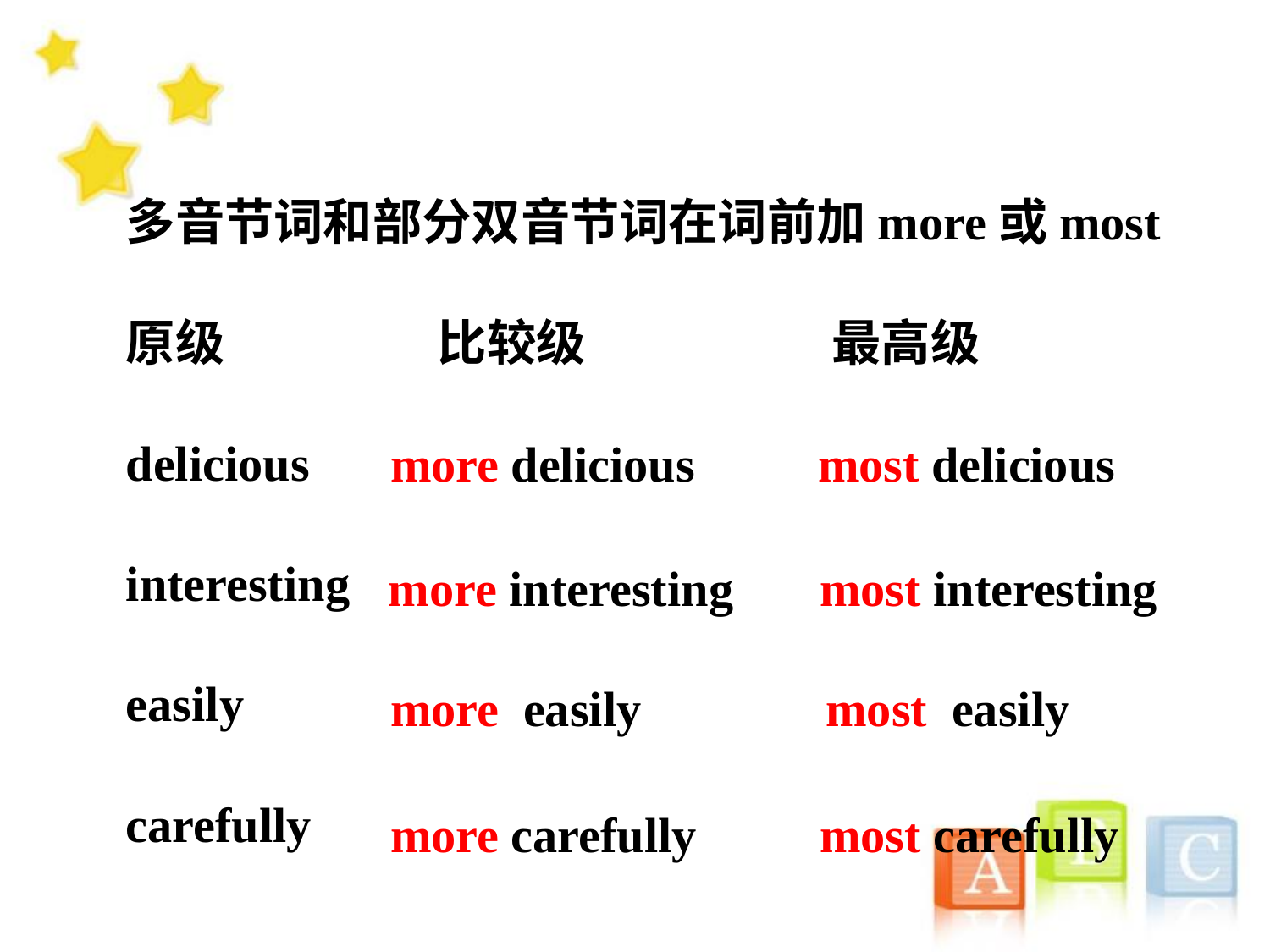

多音节词和部分双音节词在词前加more或most
原级                   比较级                      最高级
delicious
interesting
easily
carefully
more delicious          most delicious
more interesting       most interesting
more  easily               most  easily
more carefully          most carefully